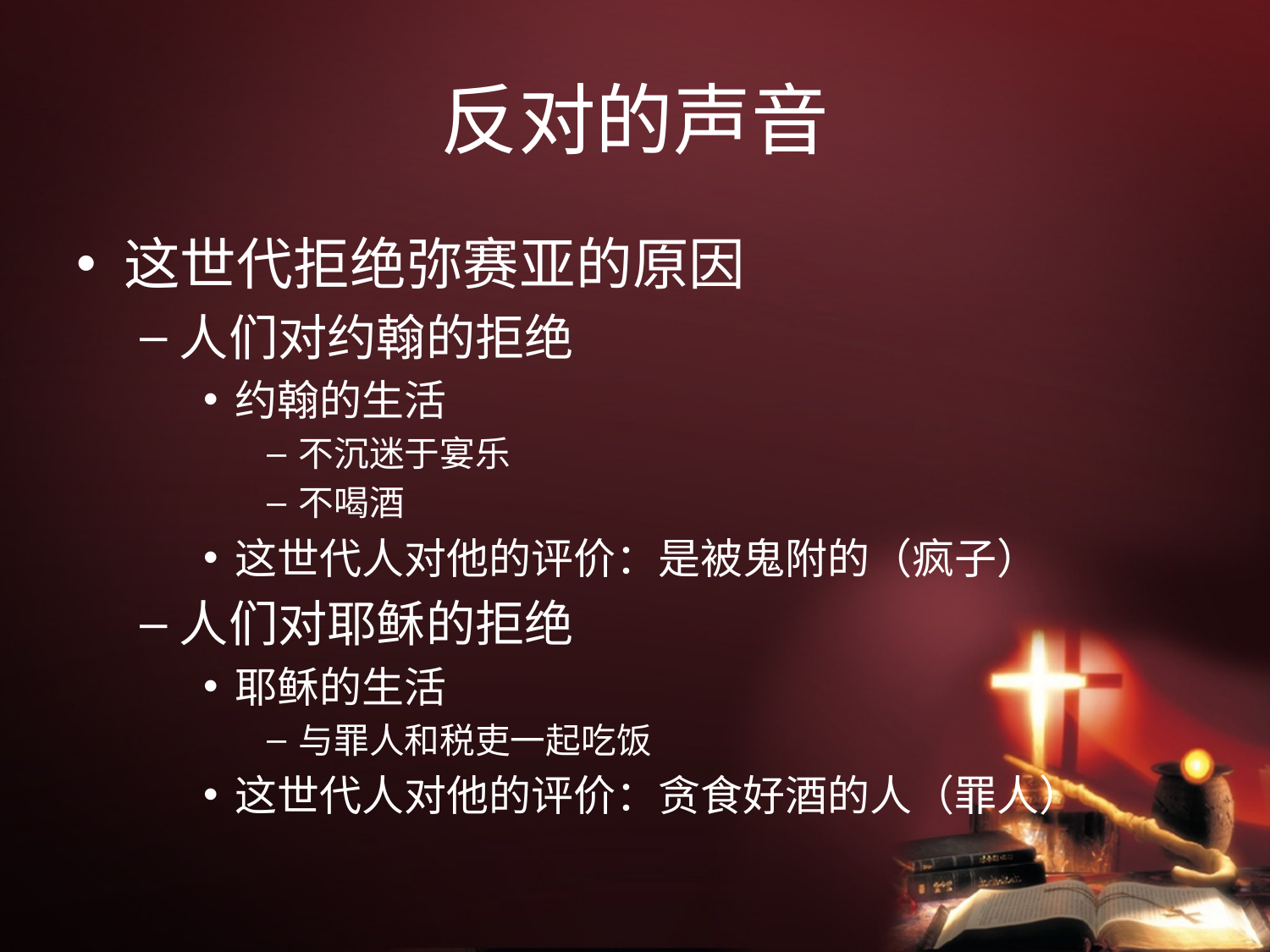

# 反对的声音
这世代拒绝弥赛亚的原因
人们对约翰的拒绝
约翰的生活
不沉迷于宴乐
不喝酒
这世代人对他的评价：是被鬼附的（疯子）
人们对耶稣的拒绝
耶稣的生活
与罪人和税吏一起吃饭
这世代人对他的评价：贪食好酒的人（罪人）